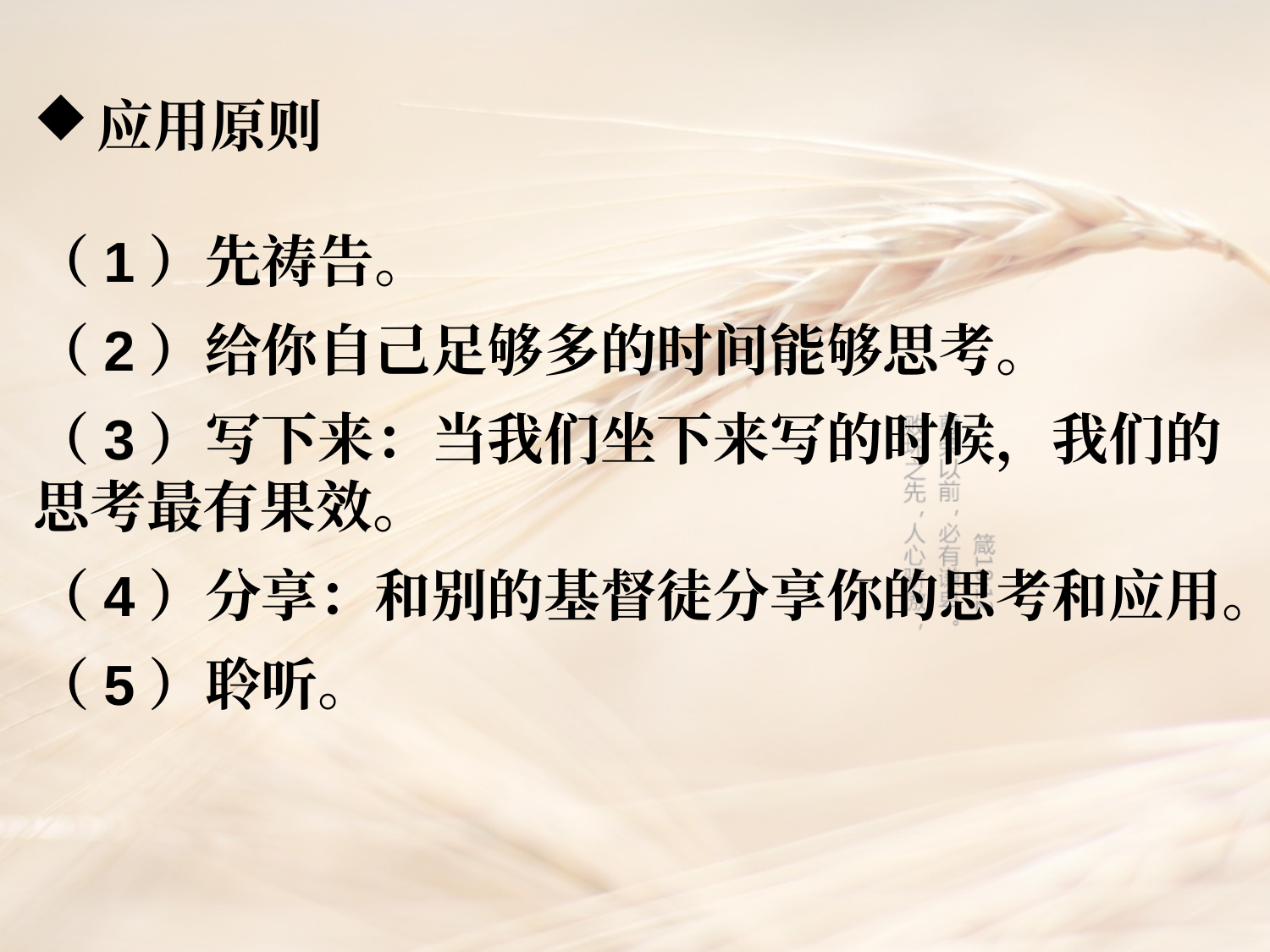

应用原则
（1）先祷告。
（2）给你自己足够多的时间能够思考。
（3）写下来：当我们坐下来写的时候，我们的思考最有果效。
（4）分享：和别的基督徒分享你的思考和应用。
（5）聆听。